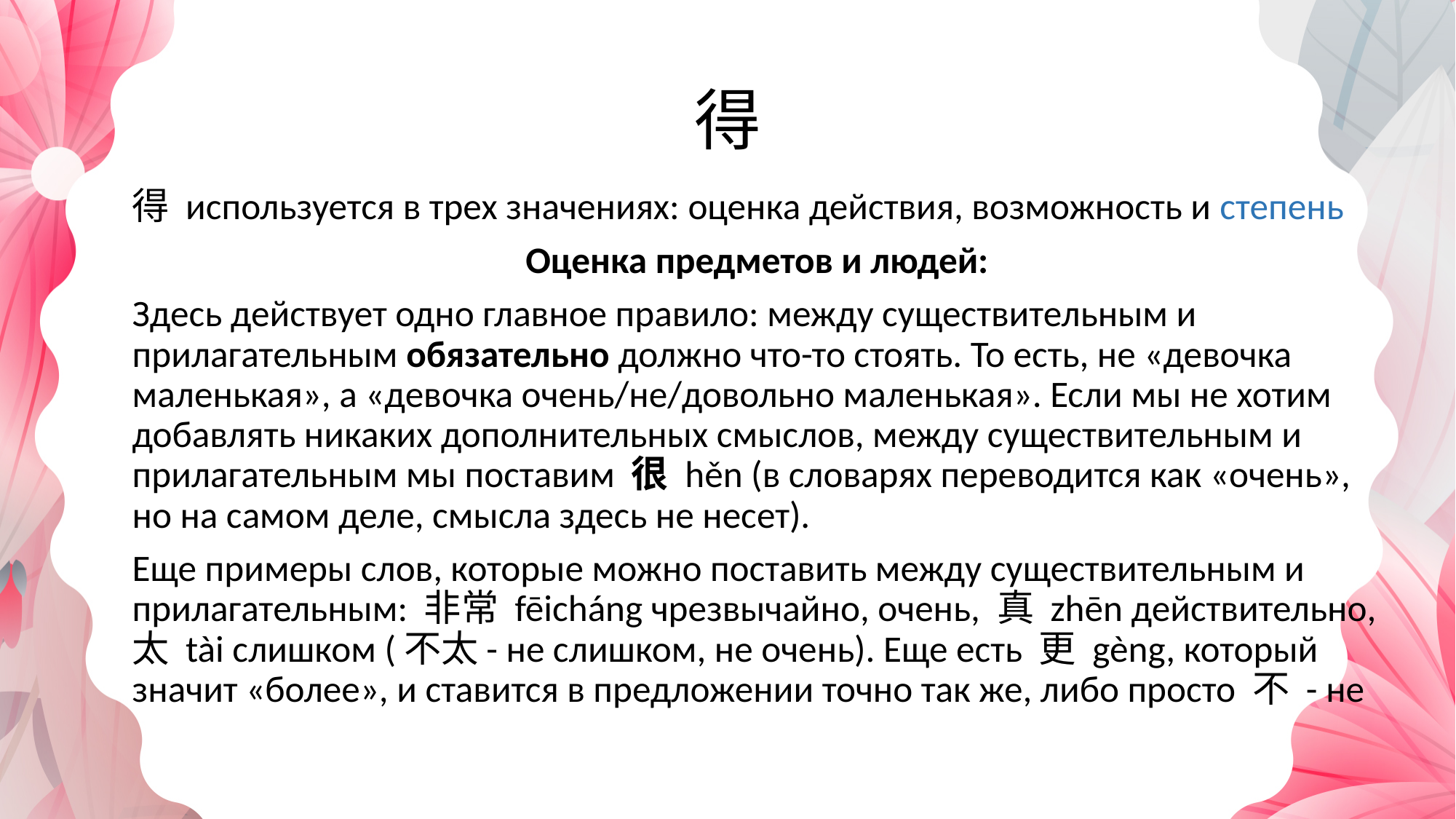

# 得
得 используется в трех значениях: оценка действия, возможность и степень
Оценка предметов и людей:
Здесь действует одно главное правило: между существительным и прилагательным обязательно должно что-то стоять. То есть, не «девочка маленькая», а «девочка очень/не/довольно маленькая». Если мы не хотим добавлять никаких дополнительных смыслов, между существительным и прилагательным мы поставим 很 hěn (в словарях переводится как «очень», но на самом деле, смысла здесь не несет).
Еще примеры слов, которые можно поставить между существительным и прилагательным: 非常 fēicháng чрезвычайно, очень, 真 zhēn действительно, 太 tài слишком (不太- не слишком, не очень). Еще есть 更 gèng, который значит «более», и ставится в предложении точно так же, либо просто 不 - не